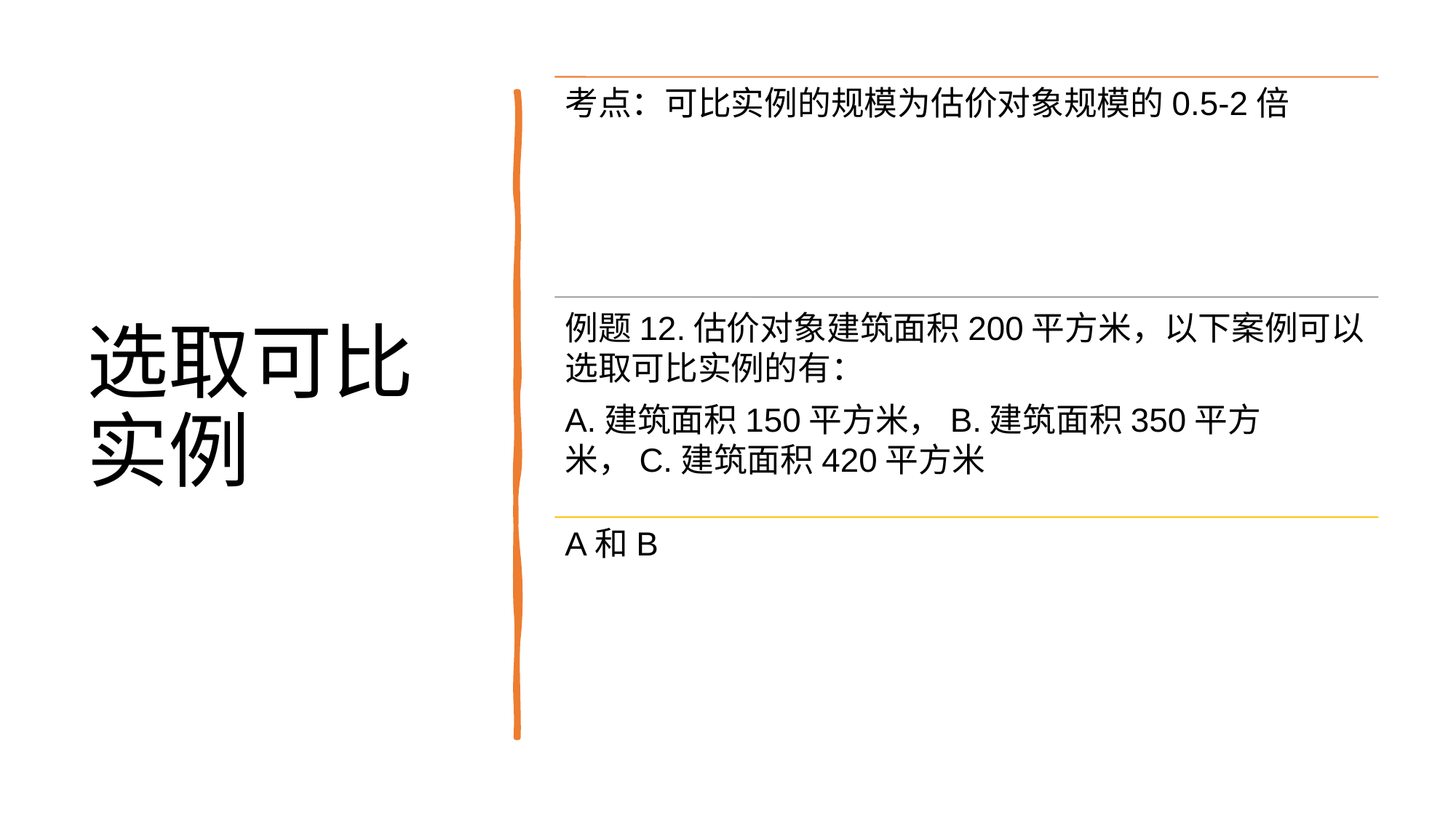

考点：可比实例的规模为估价对象规模的0.5-2倍
例题12.估价对象建筑面积200平方米，以下案例可以选取可比实例的有：
A.建筑面积150平方米，B.建筑面积350平方米，C.建筑面积420平方米
A和B
# 选取可比实例